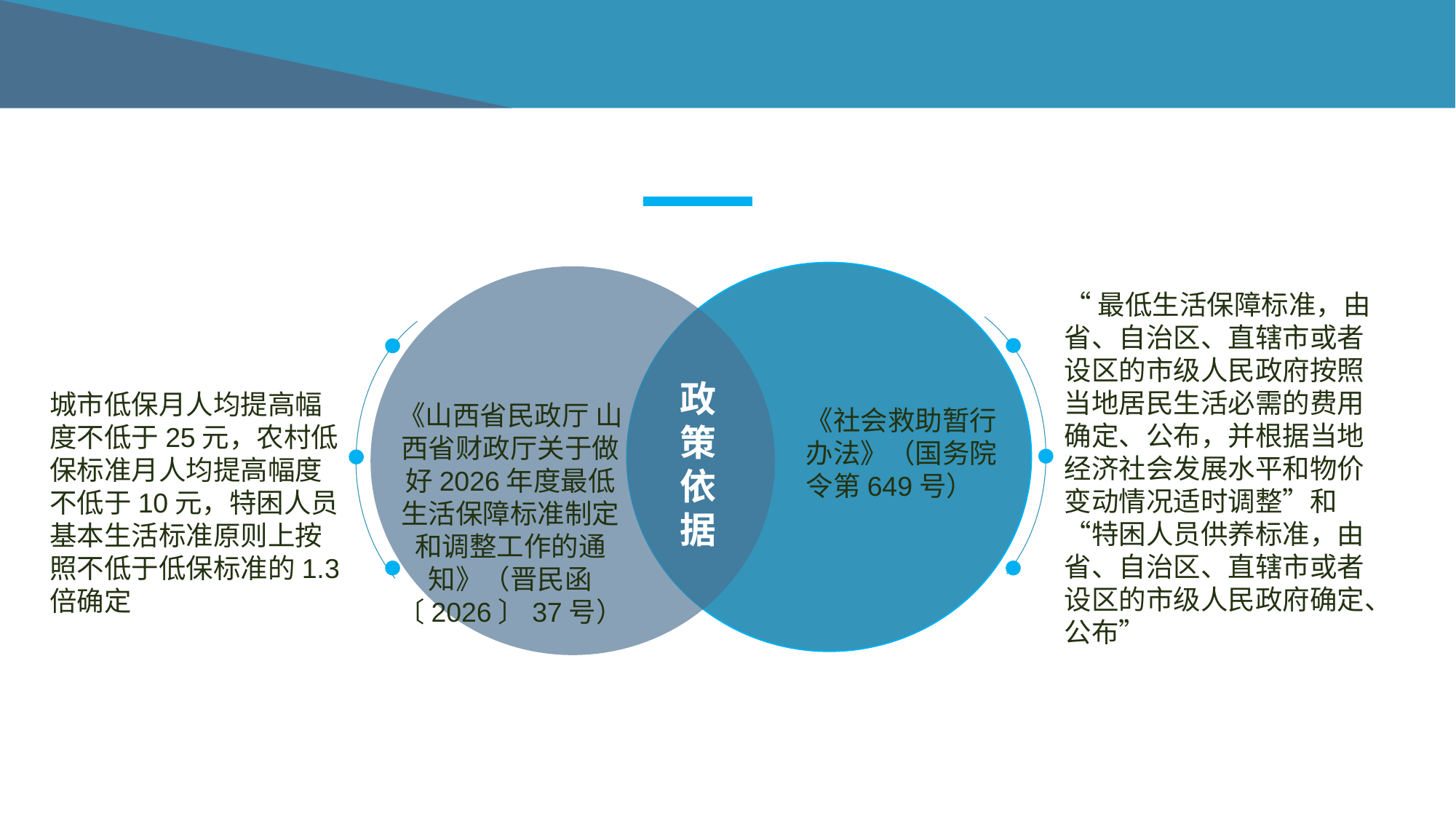

“最低生活保障标准，由省、自治区、直辖市或者设区的市级人民政府按照当地居民生活必需的费用确定、公布，并根据当地经济社会发展水平和物价变动情况适时调整”和“特困人员供养标准，由省、自治区、直辖市或者设区的市级人民政府确定、公布”

政策依据
城市低保月人均提高幅度不低于25元，农村低保标准月人均提高幅度不低于10元，特困人员基本生活标准原则上按照不低于低保标准的1.3倍确定
《山西省民政厅 山西省财政厅关于做好2026年度最低生活保障标准制定和调整工作的通知》（晋民函〔2026〕37号）
《社会救助暂行办法》（国务院令第649号）